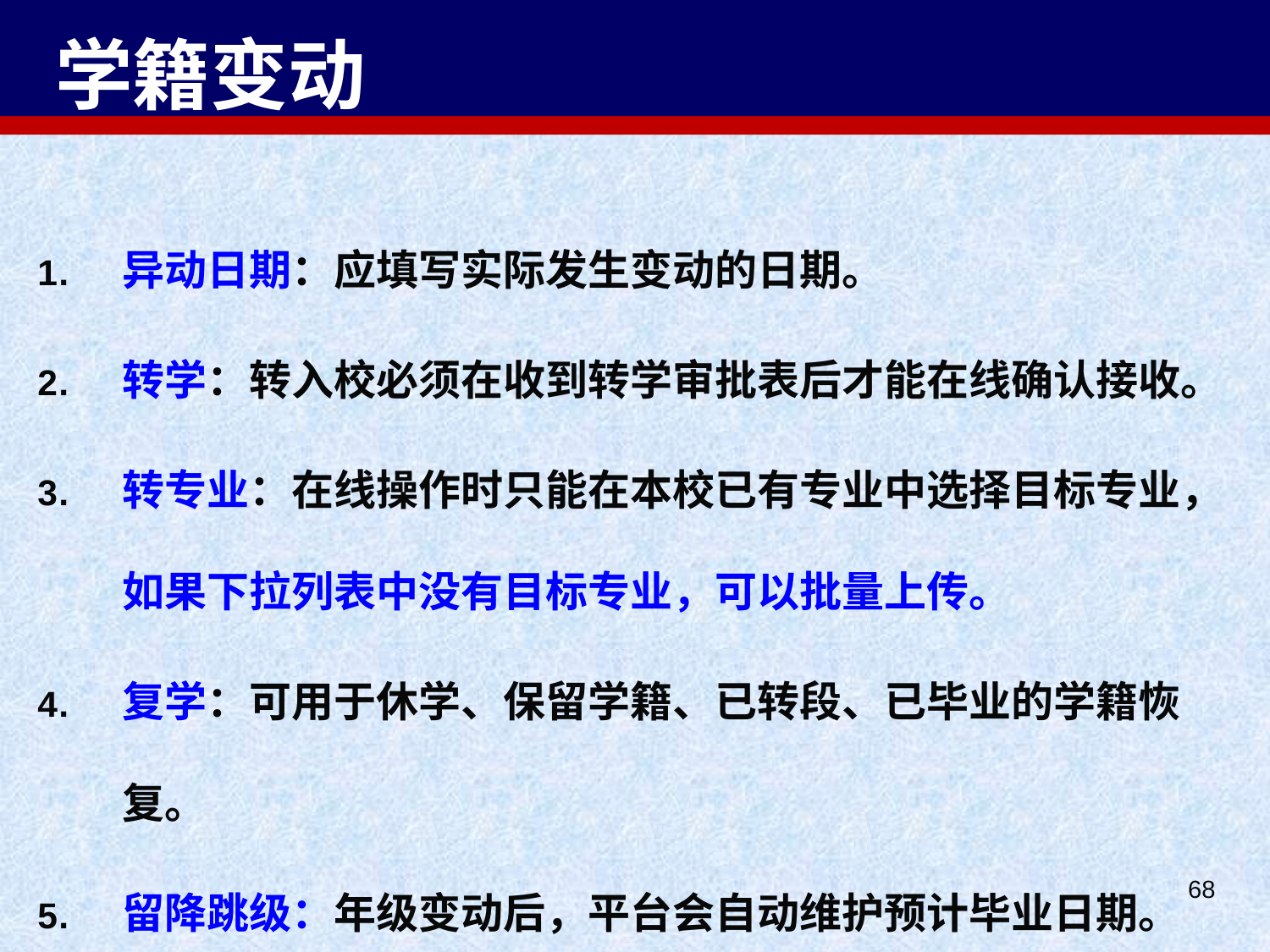

# 学籍变动
异动日期：应填写实际发生变动的日期。
转学：转入校必须在收到转学审批表后才能在线确认接收。
转专业：在线操作时只能在本校已有专业中选择目标专业，如果下拉列表中没有目标专业，可以批量上传。
复学：可用于休学、保留学籍、已转段、已毕业的学籍恢复。
留降跳级：年级变动后，平台会自动维护预计毕业日期。
68